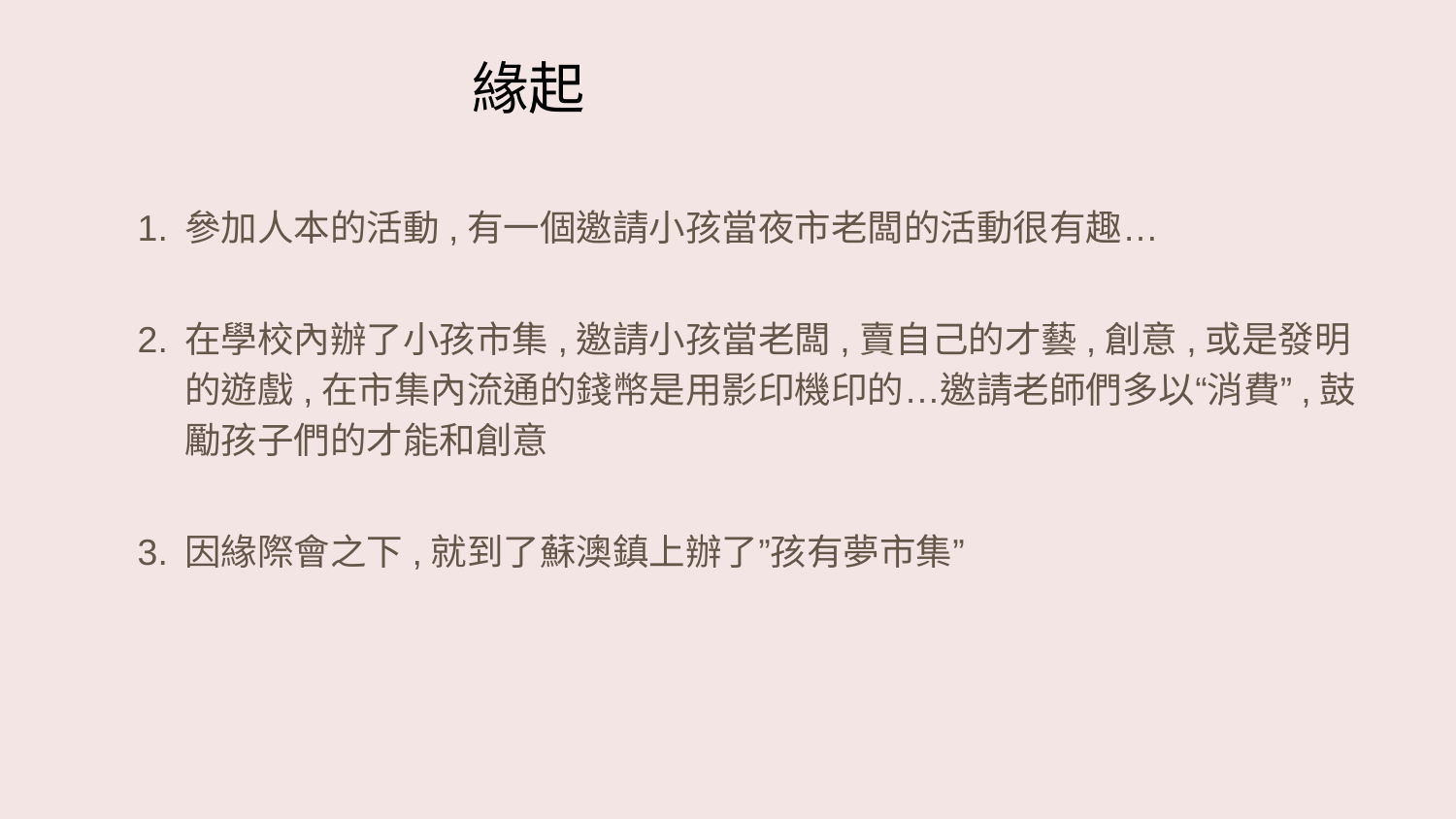

# 緣起
參加人本的活動,有一個邀請小孩當夜市老闆的活動很有趣…

在學校內辦了小孩市集,邀請小孩當老闆,賣自己的才藝,創意,或是發明的遊戲,在市集內流通的錢幣是用影印機印的…邀請老師們多以“消費”,鼓勵孩子們的才能和創意

因緣際會之下,就到了蘇澳鎮上辦了”孩有夢市集”